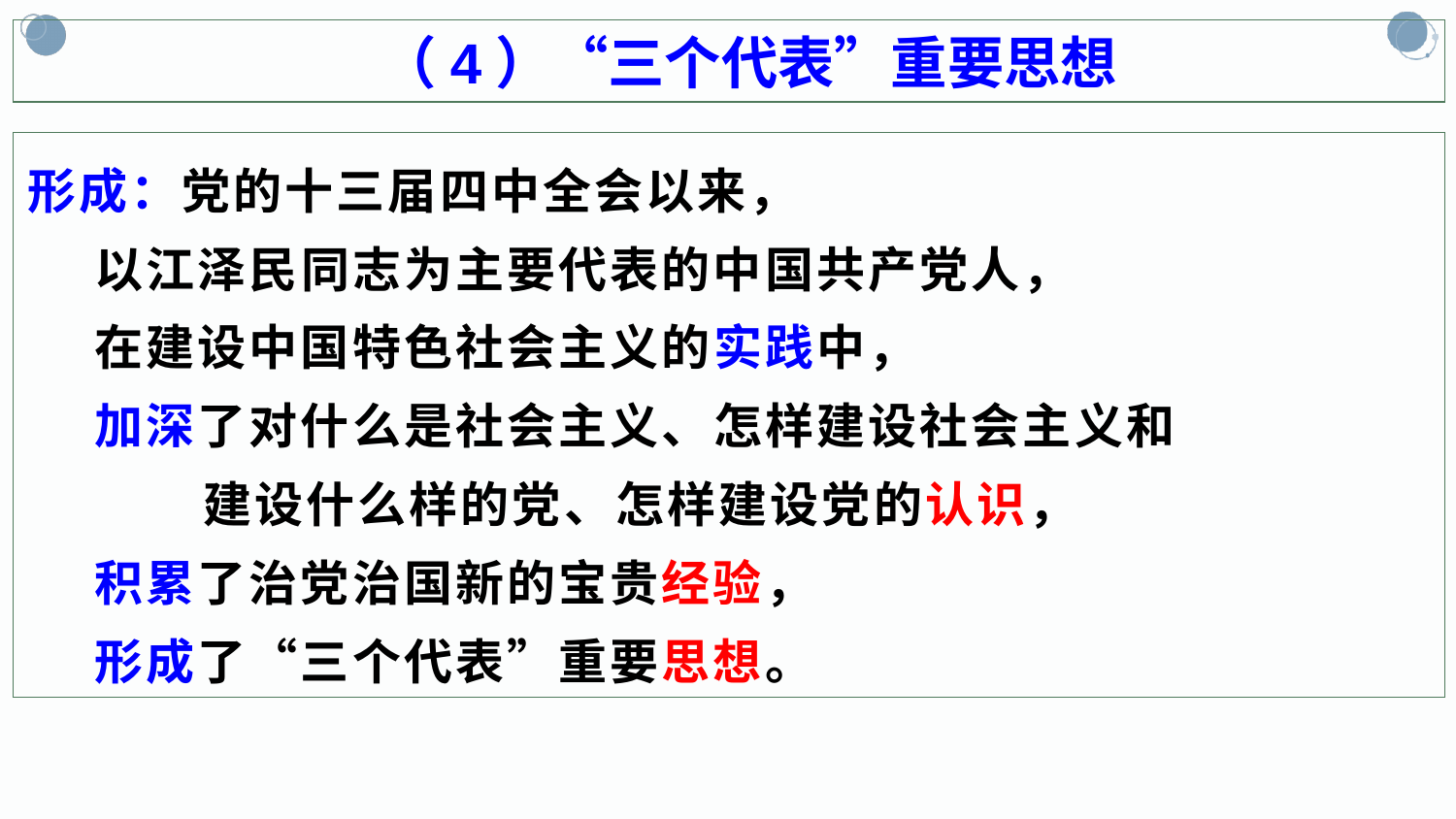

（4）“三个代表”重要思想
形成：党的十三届四中全会以来，
    以江泽民同志为主要代表的中国共产党人，
    在建设中国特色社会主义的实践中，
    加深了对什么是社会主义、怎样建设社会主义和
             建设什么样的党、怎样建设党的认识，
    积累了治党治国新的宝贵经验，
    形成了“三个代表”重要思想。